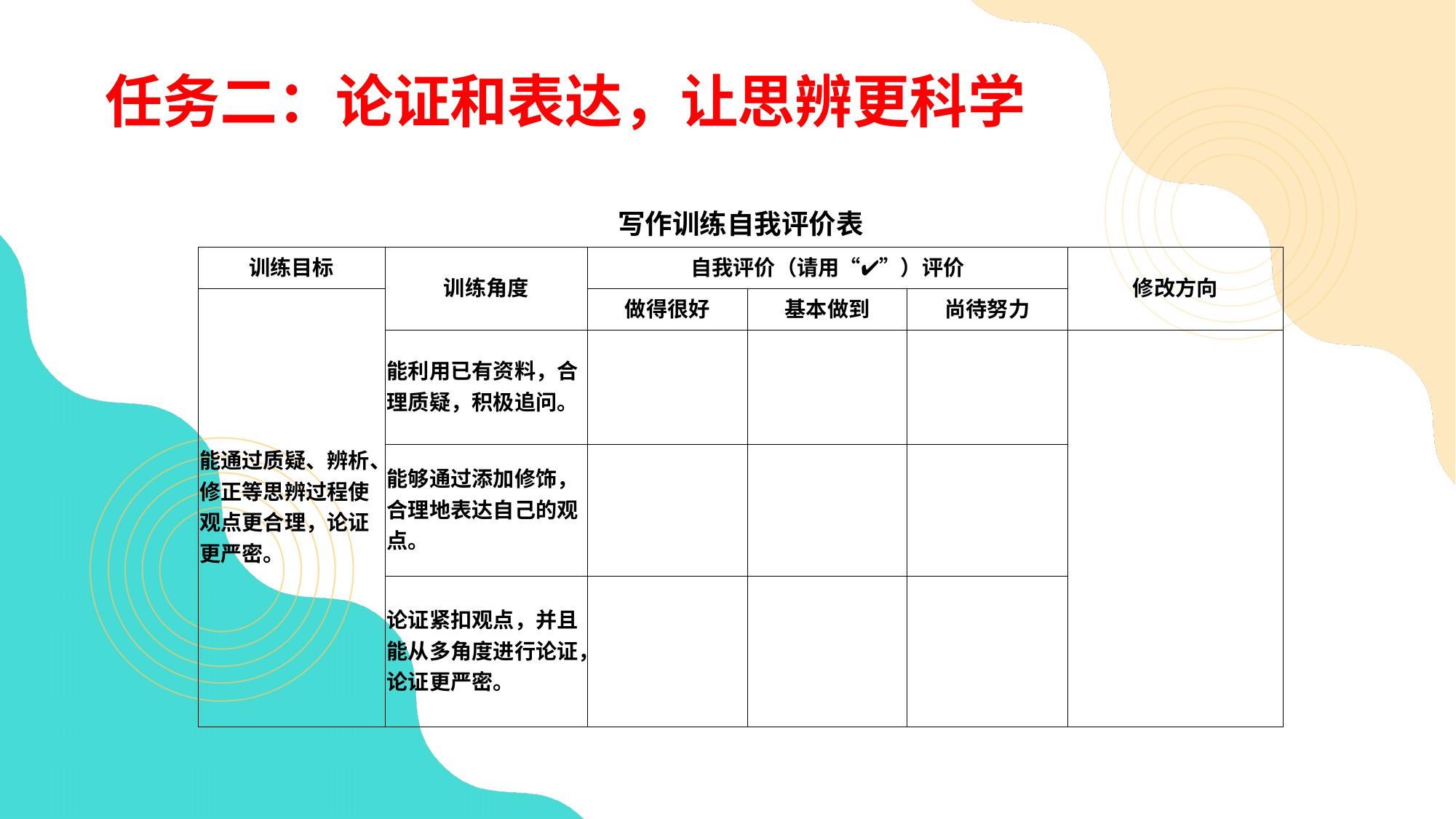

任务二：论证和表达，让思辨更科学
| 写作训练自我评价表 |  |  |  |  |  |
| --- | --- | --- | --- | --- | --- |
| 训练目标 | 训练角度 | 自我评价（请用“✔”）评价 |  |  | 修改方向 |
| 能通过质疑、辨析、修正等思辨过程使观点更合理，论证更严密。 |  | 做得很好 | 基本做到 | 尚待努力 |  |
|  | 能利用已有资料，合理质疑，积极追问。 |  |  |  |  |
|  | 能够通过添加修饰，合理地表达自己的观点。 |  |  |  |  |
|  | 论证紧扣观点，并且能从多角度进行论证，论证更严密。 |  |  |  |  |